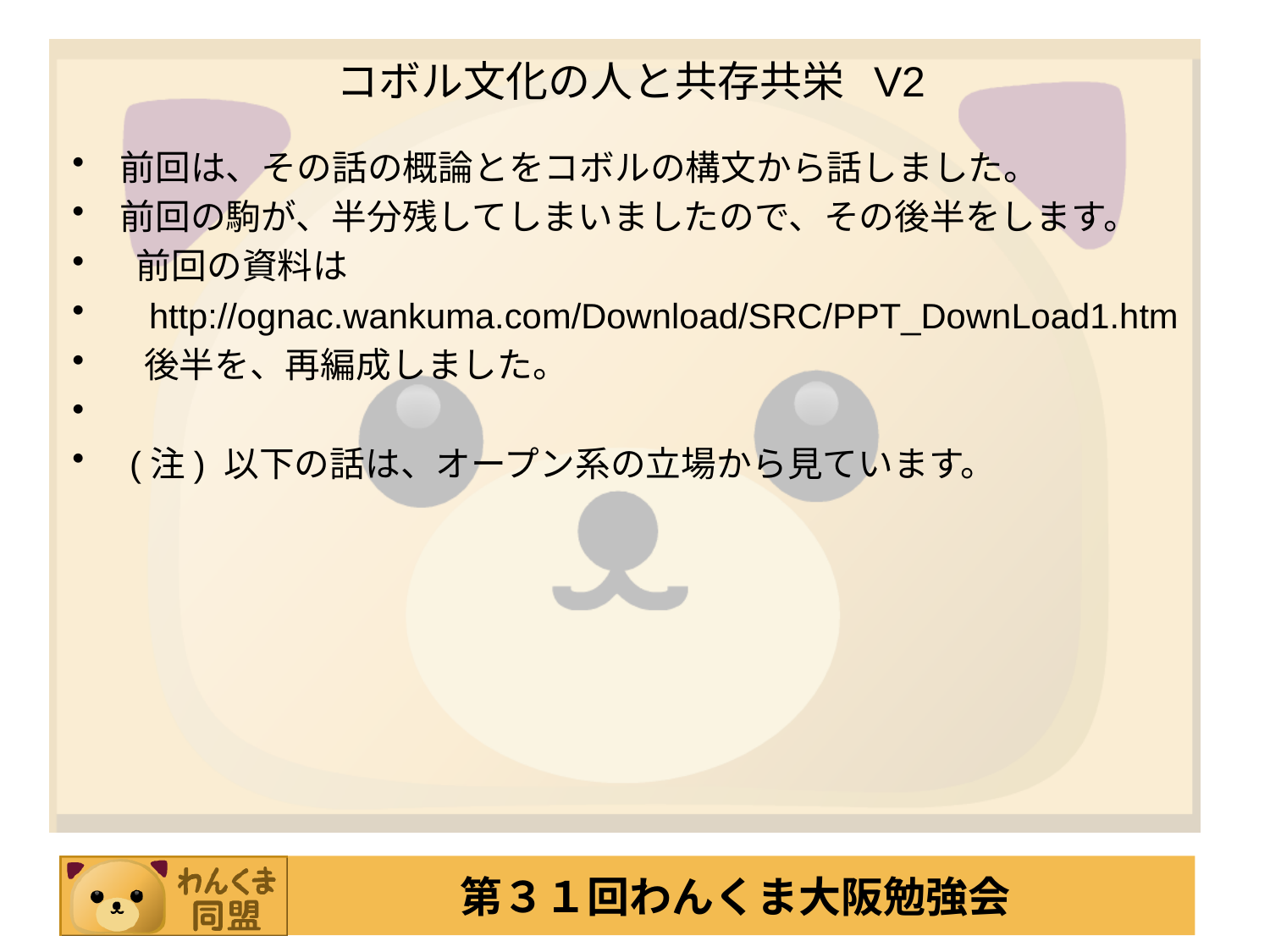

# コボル文化の人と共存共栄  V2
前回は、その話の概論とをコボルの構文から話しました。
前回の駒が、半分残してしまいましたので、その後半をします。
 前回の資料は
   http://ognac.wankuma.com/Download/SRC/PPT_DownLoad1.htm
  後半を、再編成しました。

 (注) 以下の話は、オープン系の立場から見ています。